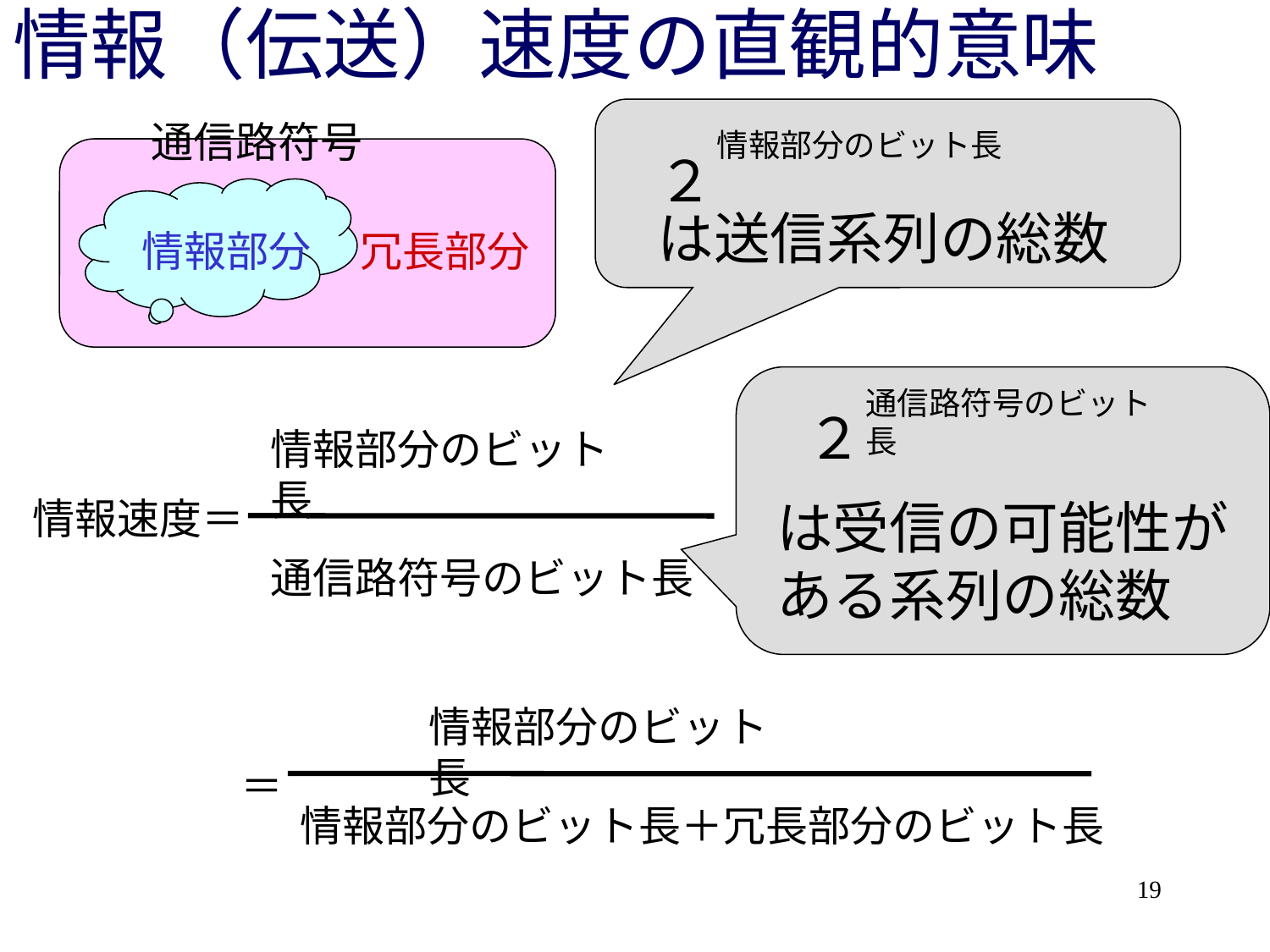

# 情報（伝送）速度の直観的意味

通信路符号
情報部分のビット長

２

は送信系列の総数
情報部分
冗長部分

通信路符号のビット長
２
情報部分のビット長
情報速度＝
は受信の可能性がある系列の総数
通信路符号のビット長
情報部分のビット長
＝
情報部分のビット長＋冗長部分のビット長
19